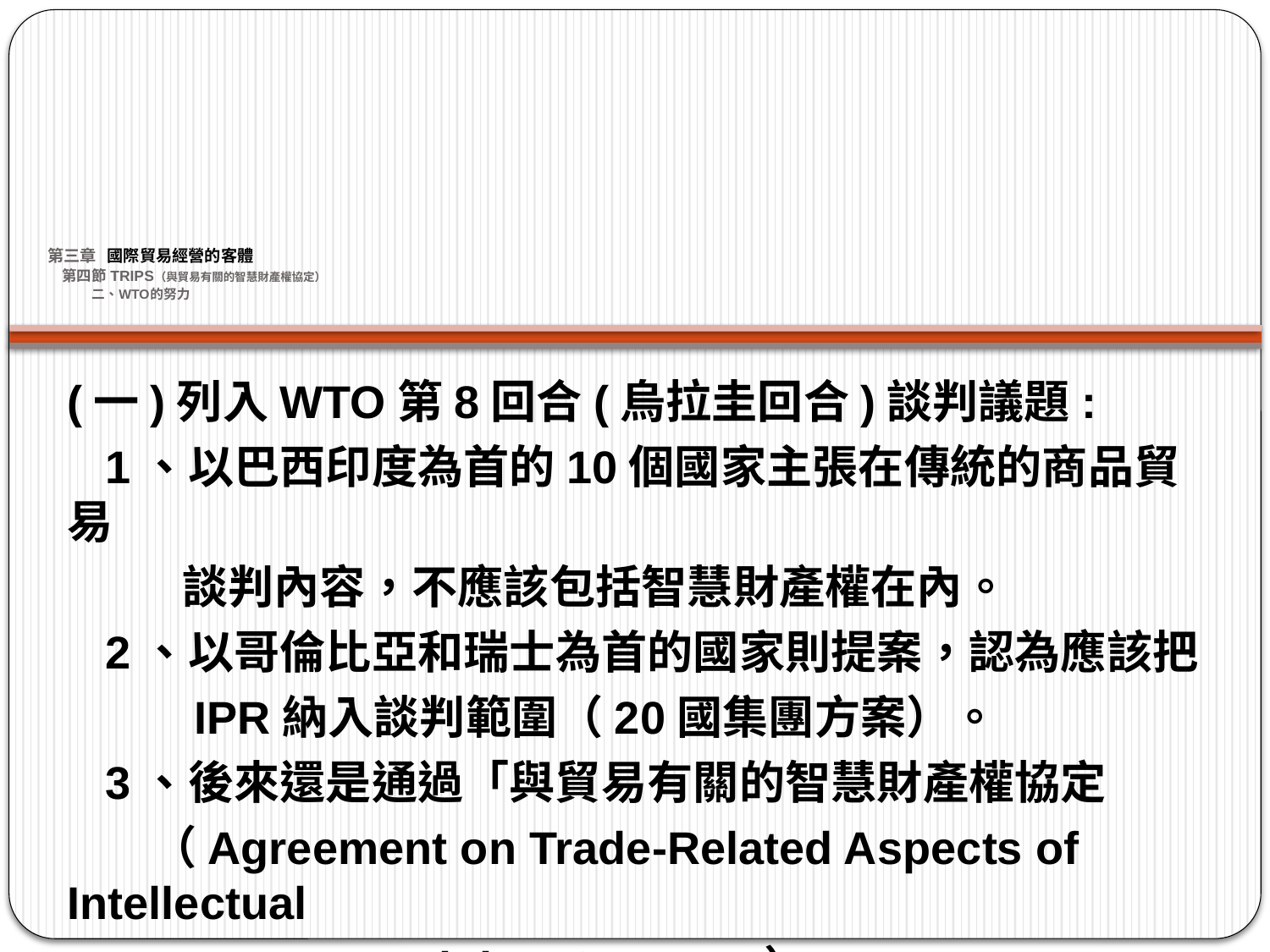

# 第三章   國際貿易經營的客體 第四節 TRIPS（與貿易有關的智慧財產權協定） 二、WTO的努力
(一)列入WTO第8回合(烏拉圭回合)談判議題:
   1、以巴西印度為首的10個國家主張在傳統的商品貿易
          談判內容，不應該包括智慧財產權在內。
   2、以哥倫比亞和瑞士為首的國家則提案，認為應該把
          IPR納入談判範圍（20國集團方案）。
   3、後來還是通過「與貿易有關的智慧財產權協定
       （Agreement on Trade-Related Aspects of Intellectual
           property Rights；TRIPS）」。